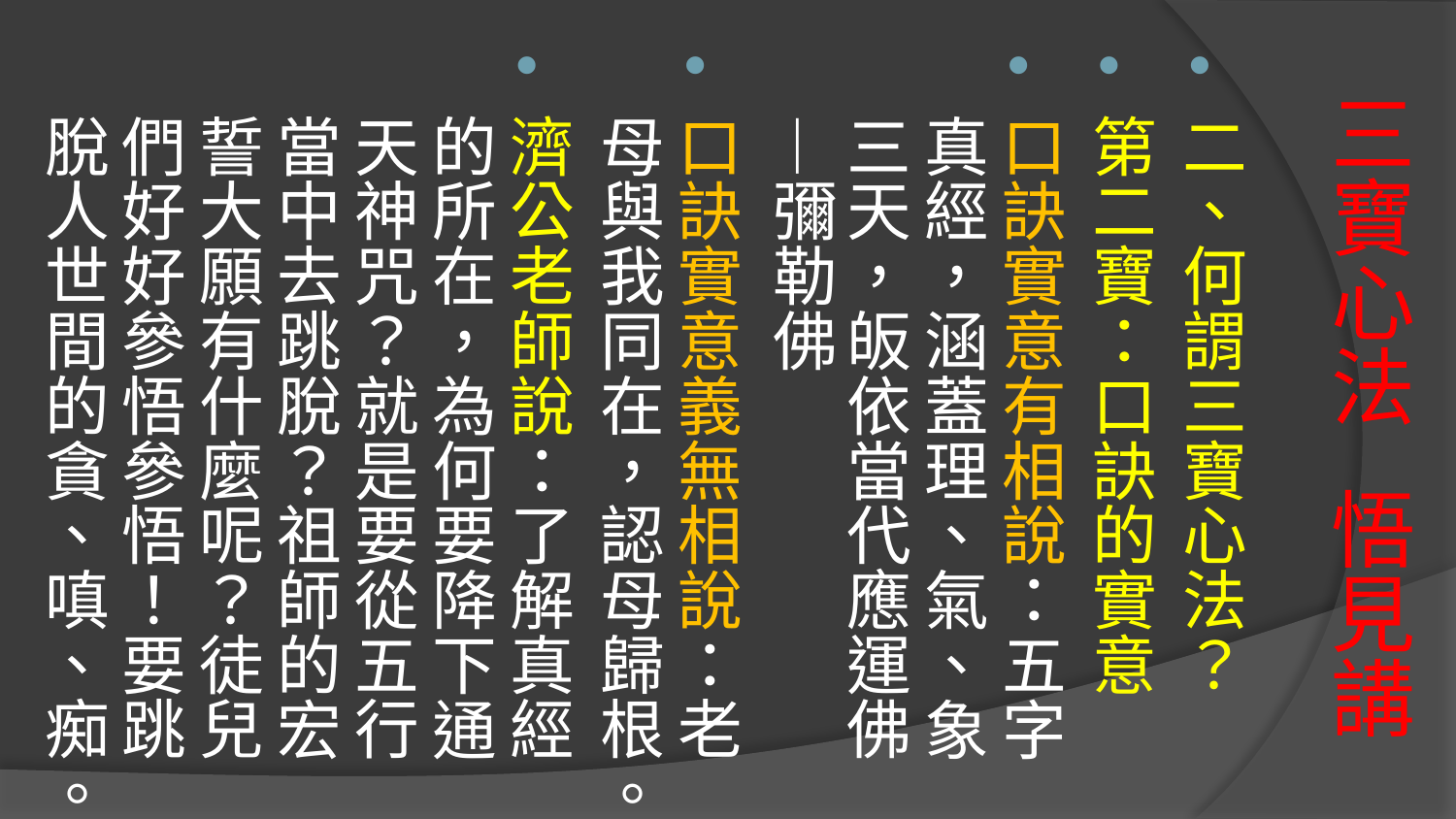

二、何謂三寶心法？
第二寶：口訣的實意
口訣實意有相說：五字真經，涵蓋理、氣、象三天，皈依當代應運佛—彌勒佛
口訣實意義無相說：老母與我同在，認母歸根。
濟公老師說：了解真經的所在，為何要降下通天神咒？就是要從五行當中去跳脫？祖師的宏誓大願有什麼呢？徒兒們好好參悟參悟！要跳脫人世間的貪、嗔、痴。
# 三寶心法   悟見講